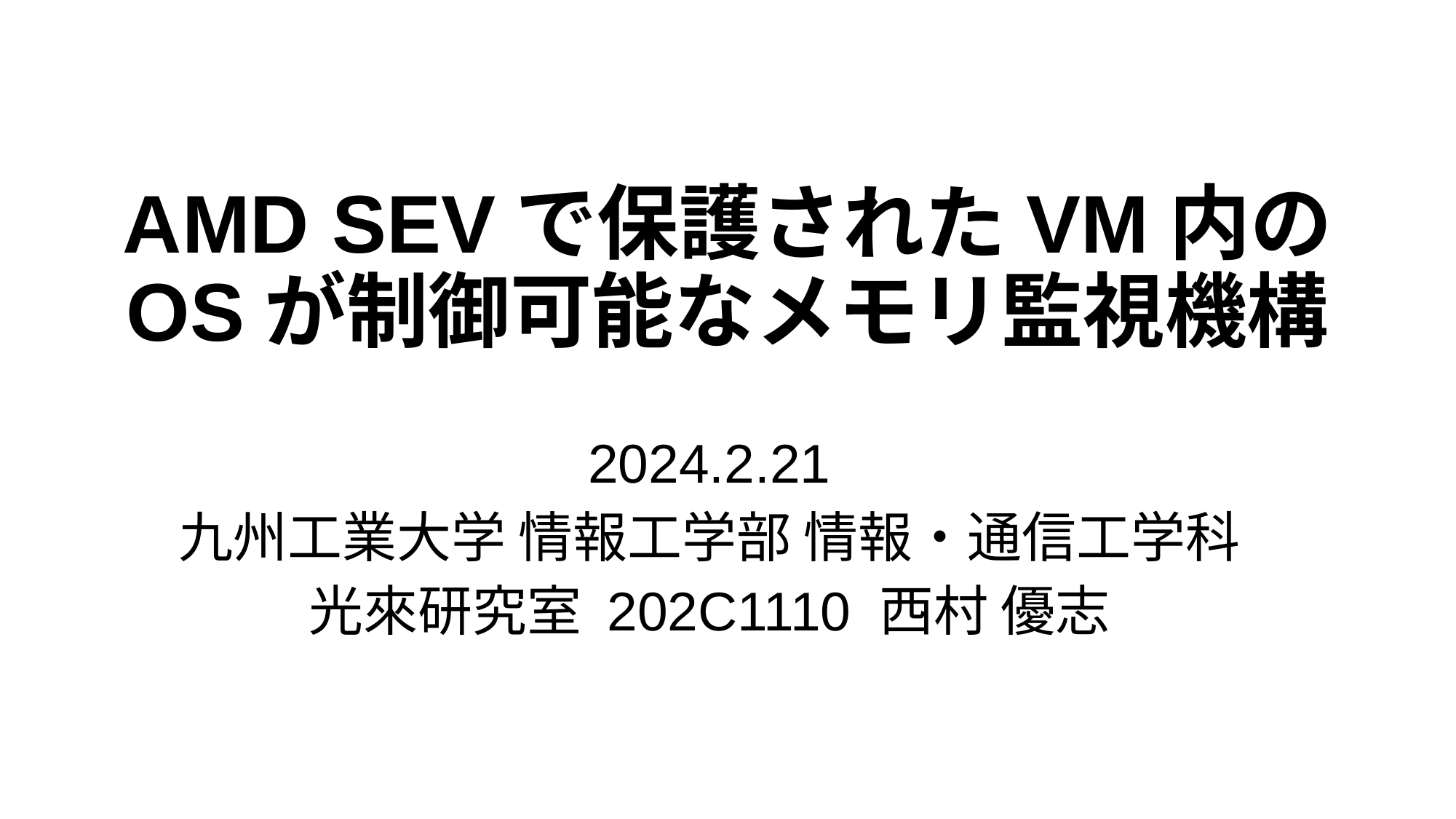

# AMD SEVで保護されたVM内の OSが制御可能なメモリ監視機構
2024.2.21
九州工業大学 情報工学部 情報・通信工学科
光來研究室 202C1110 西村 優志